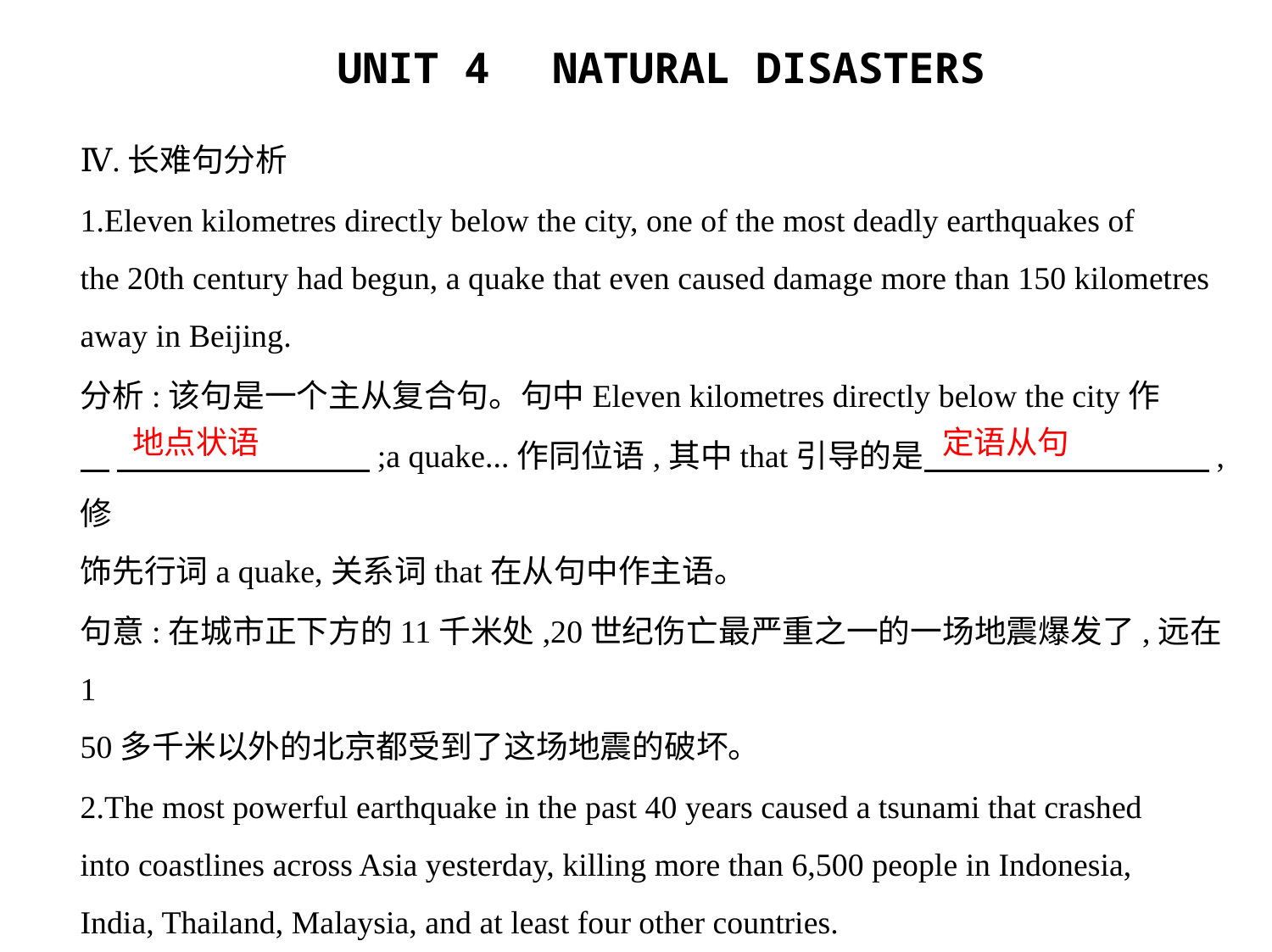

Ⅳ.长难句分析
1.Eleven kilometres directly below the city, one of the most deadly earthquakes of
the 20th century had begun, a quake that even caused damage more than 150 kilometres away in Beijing.
分析:该句是一个主从复合句。句中Eleven kilometres directly below the city作
    　　　　　　　    ;a quake...作同位语,其中that引导的是　　　　　　　　    ,修
饰先行词a quake,关系词that在从句中作主语。
句意:在城市正下方的11千米处,20世纪伤亡最严重之一的一场地震爆发了,远在1
50多千米以外的北京都受到了这场地震的破坏。
2.The most powerful earthquake in the past 40 years caused a tsunami that crashed
into coastlines across Asia yesterday, killing more than 6,500 people in Indonesia,
India, Thailand, Malaysia, and at least four other countries.
地点状语
定语从句